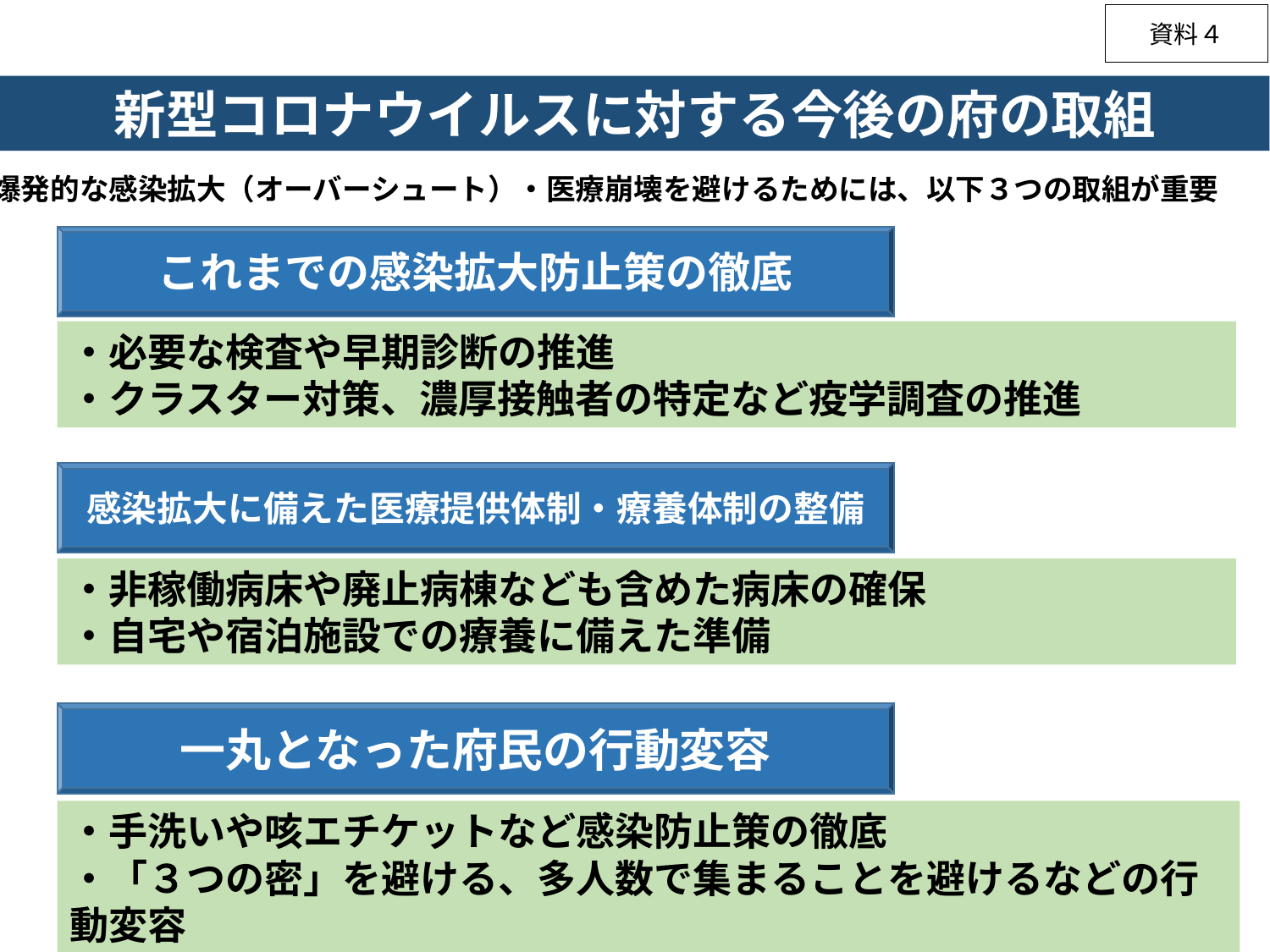

資料４
新型コロナウイルスに対する今後の府の取組
爆発的な感染拡大（オーバーシュート）・医療崩壊を避けるためには、以下３つの取組が重要
これまでの感染拡大防止策の徹底
・必要な検査や早期診断の推進
・クラスター対策、濃厚接触者の特定など疫学調査の推進
感染拡大に備えた医療提供体制・療養体制の整備
・非稼働病床や廃止病棟なども含めた病床の確保
・自宅や宿泊施設での療養に備えた準備
一丸となった府民の行動変容
・手洗いや咳エチケットなど感染防止策の徹底
・「３つの密」を避ける、多人数で集まることを避けるなどの行動変容